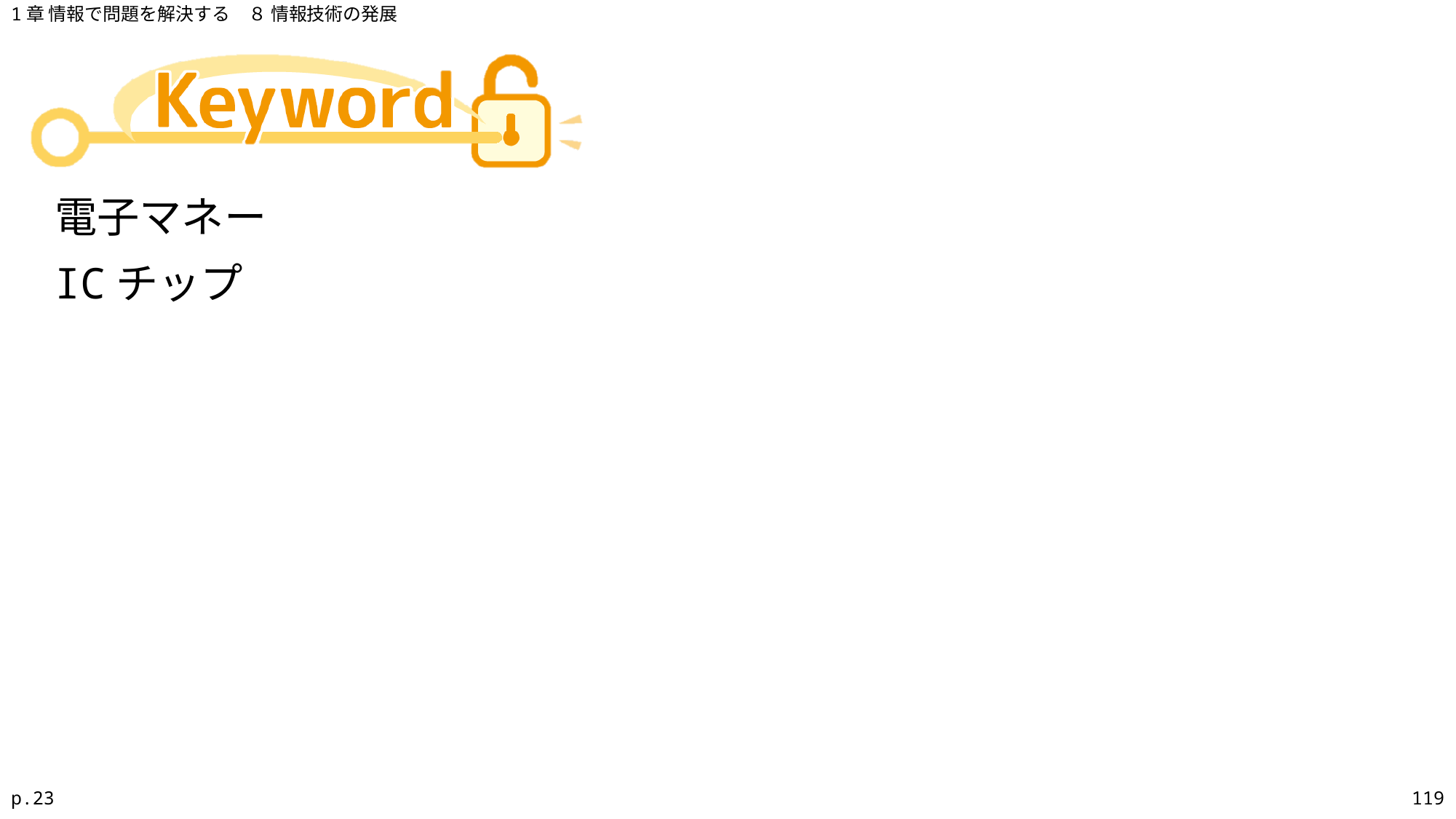

1章 情報で問題を解決する　８ 情報技術の発展
電子マネー
ICチップ

p.23
119